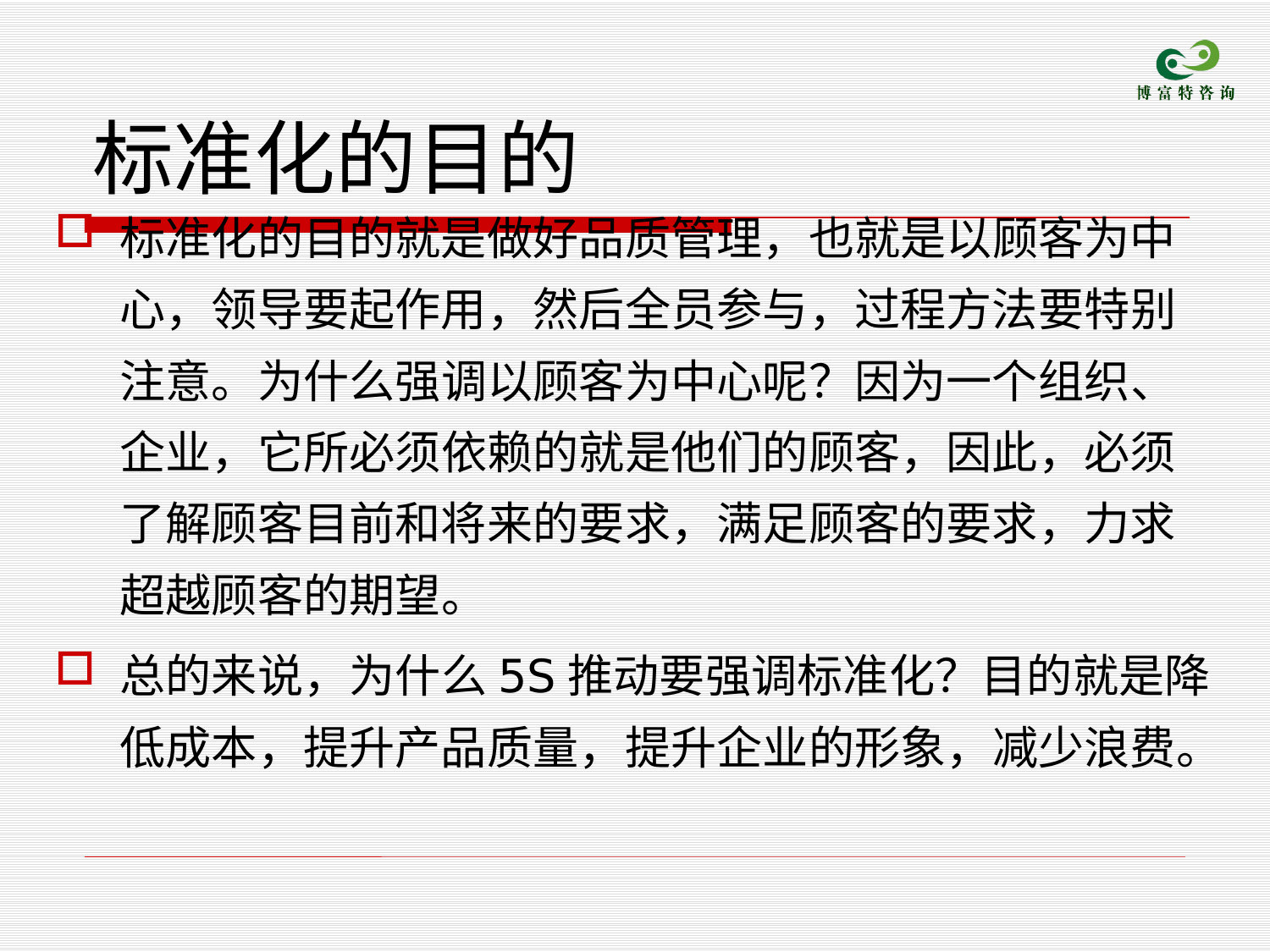

# 标准化的目的
标准化的目的就是做好品质管理，也就是以顾客为中心，领导要起作用，然后全员参与，过程方法要特别注意。为什么强调以顾客为中心呢？因为一个组织、企业，它所必须依赖的就是他们的顾客，因此，必须了解顾客目前和将来的要求，满足顾客的要求，力求超越顾客的期望。
总的来说，为什么5S推动要强调标准化？目的就是降低成本，提升产品质量，提升企业的形象，减少浪费。

551